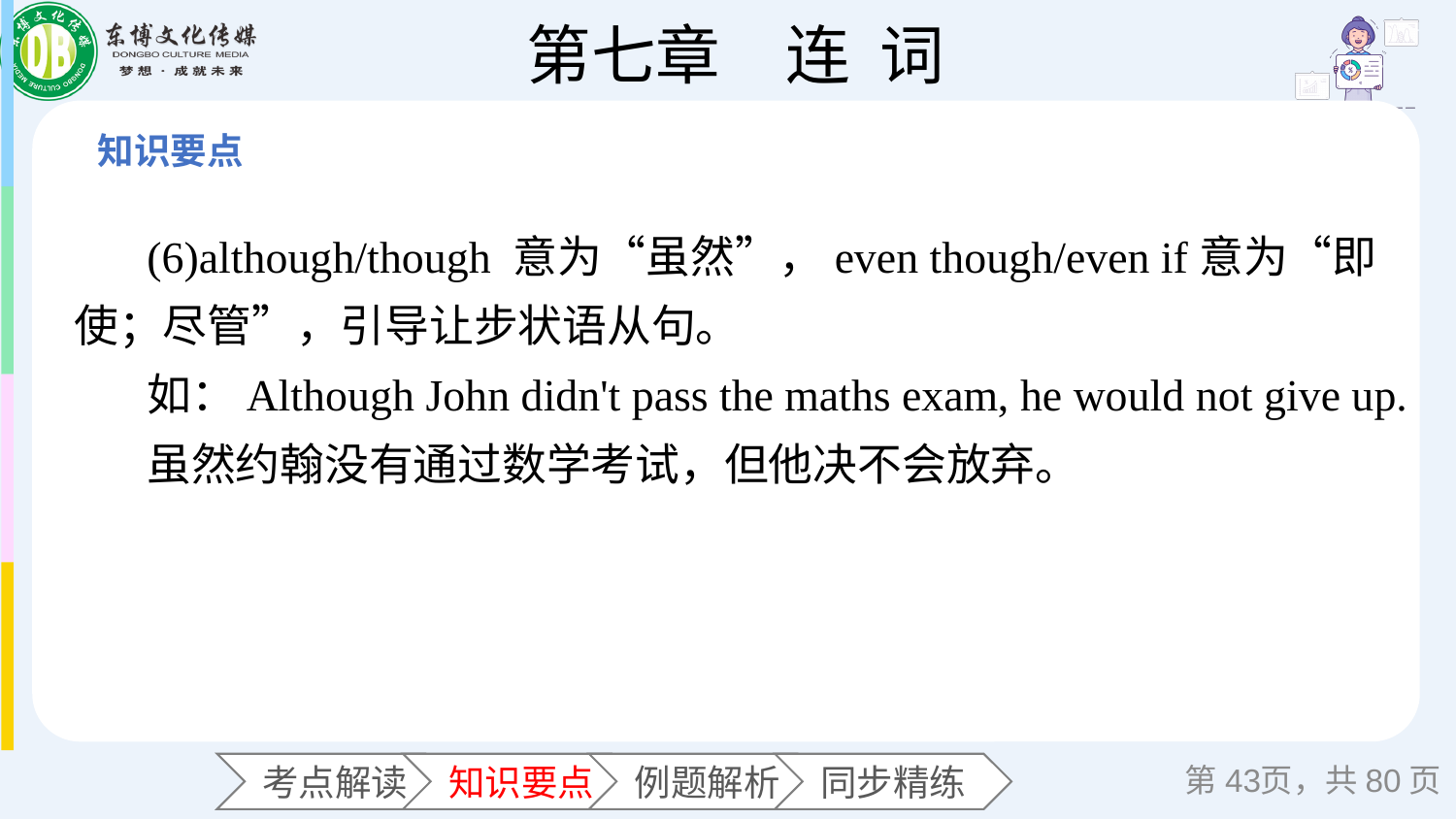

(6)although/though 意为“虽然”，even though/even if意为“即使；尽管”，引导让步状语从句。
如：Although John didn't pass the maths exam, he would not give up.
虽然约翰没有通过数学考试，但他决不会放弃。
第43页，共80页